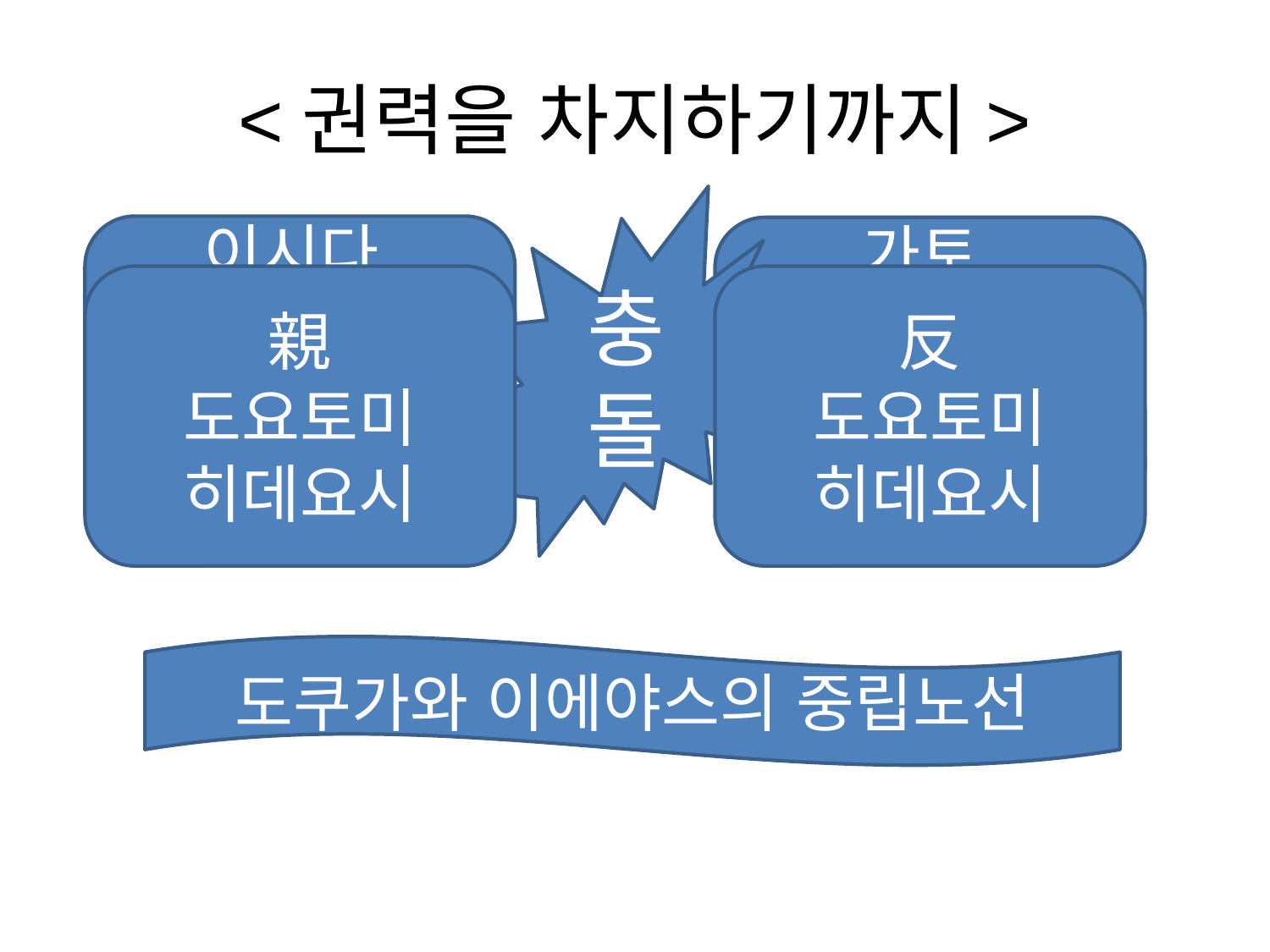

# <권력을 차지하기까지>
충돌
이시다
미쓰나리
 [石田三成]
 문신파
가토
기요마사
[加藤淸正] 무신파
親
도요토미
히데요시
反
도요토미
히데요시
도쿠가와 이에야스의 중립노선